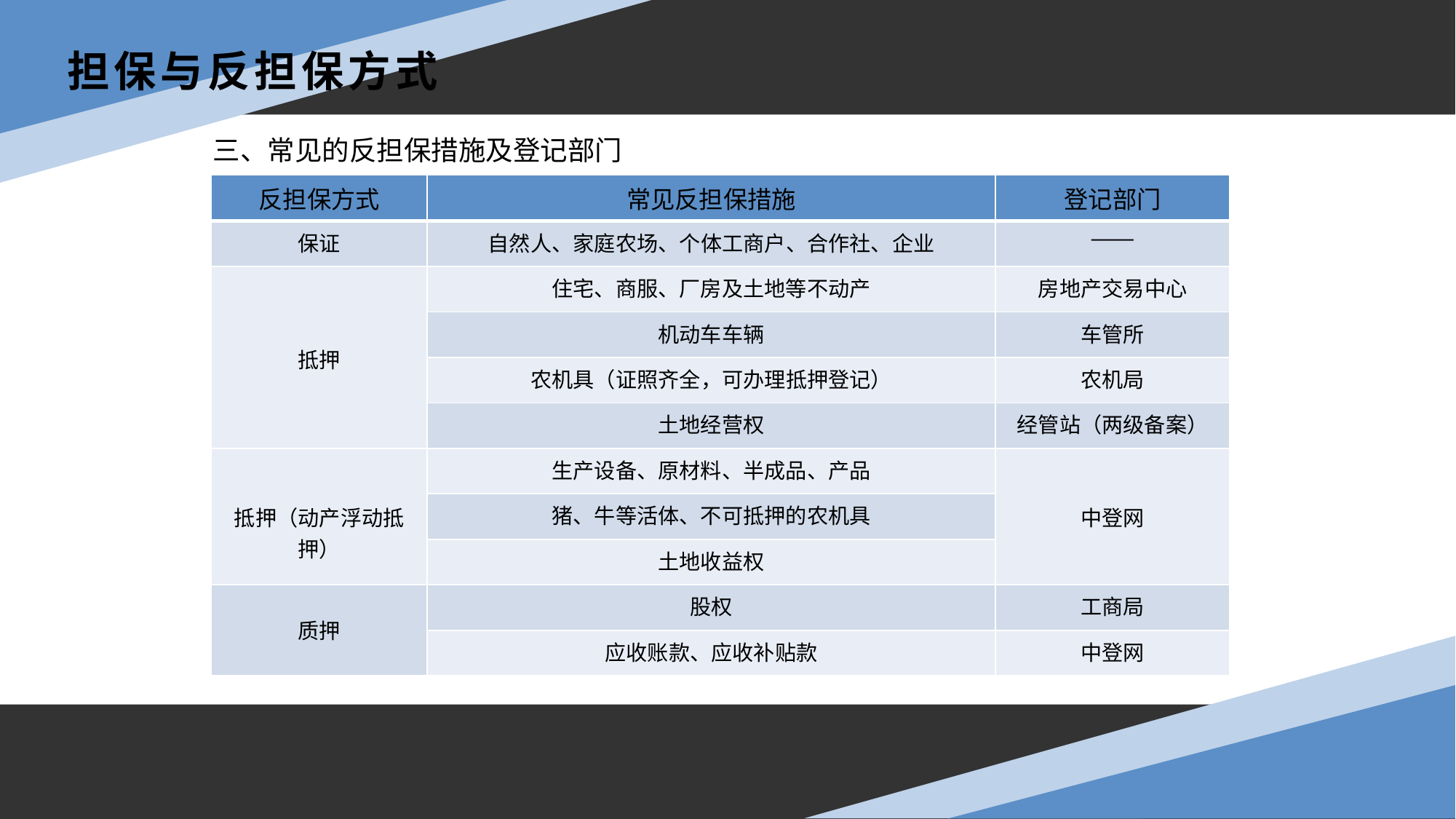

担保与反担保方式
三、常见的反担保措施及登记部门

| 反担保方式 | 常见反担保措施 | 登记部门 |
| --- | --- | --- |
| 保证 | 自然人、家庭农场、个体工商户、合作社、企业 | —— |
| 抵押 | 住宅、商服、厂房及土地等不动产 | 房地产交易中心 |
|  | 机动车车辆 | 车管所 |
|  | 农机具（证照齐全，可办理抵押登记） | 农机局 |
|  | 土地经营权 | 经管站（两级备案） |
| 抵押（动产浮动抵押） | 生产设备、原材料、半成品、产品 | 中登网 |
|  | 猪、牛等活体、不可抵押的农机具 |  |
|  | 土地收益权 |  |
| 质押 | 股权 | 工商局 |
|  | 应收账款、应收补贴款 | 中登网 |